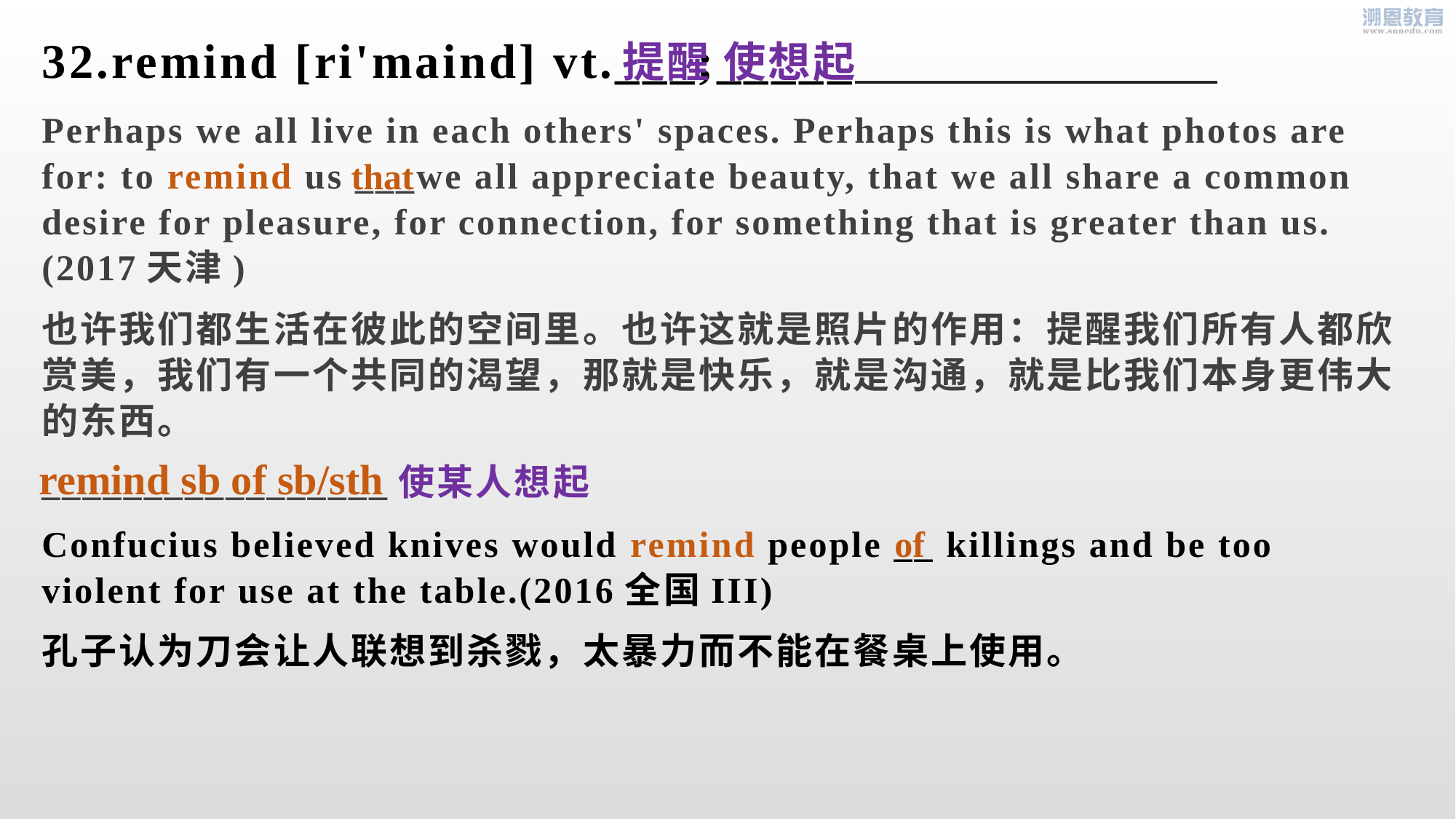

32.remind [ri'maind] vt.___;_____
_
 提醒 使想起
Perhaps we all live in each others' spaces. Perhaps this is what photos are for: to remind us ___we all appreciate beauty, that we all share a common desire for pleasure, for connection, for something that is greater than us.(2017天津)
也许我们都生活在彼此的空间里。也许这就是照片的作用：提醒我们所有人都欣赏美，我们有一个共同的渴望，那就是快乐，就是沟通，就是比我们本身更伟大的东西。
_________________使某人想起
Confucius believed knives would remind people __ killings and be too violent for use at the table.(2016全国III)
孔子认为刀会让人联想到杀戮，太暴力而不能在餐桌上使用。

that
remind sb of sb/sth
of